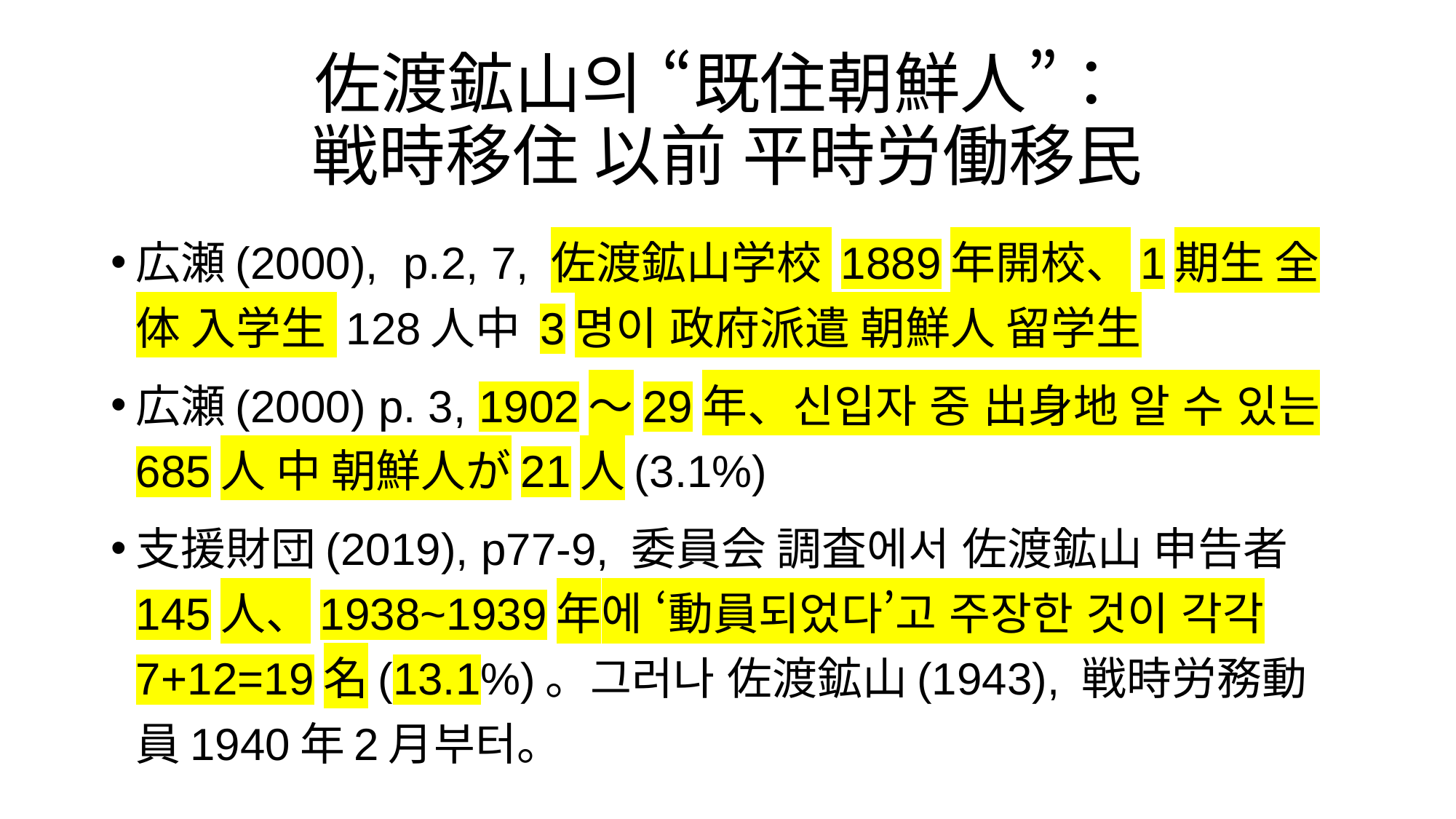

# 佐渡鉱山의 “既住朝鮮人”： 戦時移住 以前 平時労働移民
広瀬(2000),  p.2, 7, 佐渡鉱山学校 1889年開校、1期生 全体 入学生 128人中 3명이 政府派遣 朝鮮人 留学生
広瀬(2000) p. 3, 1902～29年、신입자 중 出身地 알 수 있는 685人 中 朝鮮人が21人(3.1%)
支援財団(2019), p77-9, 委員会 調査에서 佐渡鉱山 申告者 145人、1938~1939年에 ‘動員되었다’고 주장한 것이 각각 7+12=19名(13.1%)。그러나 佐渡鉱山(1943), 戦時労務動員1940年2月부터。